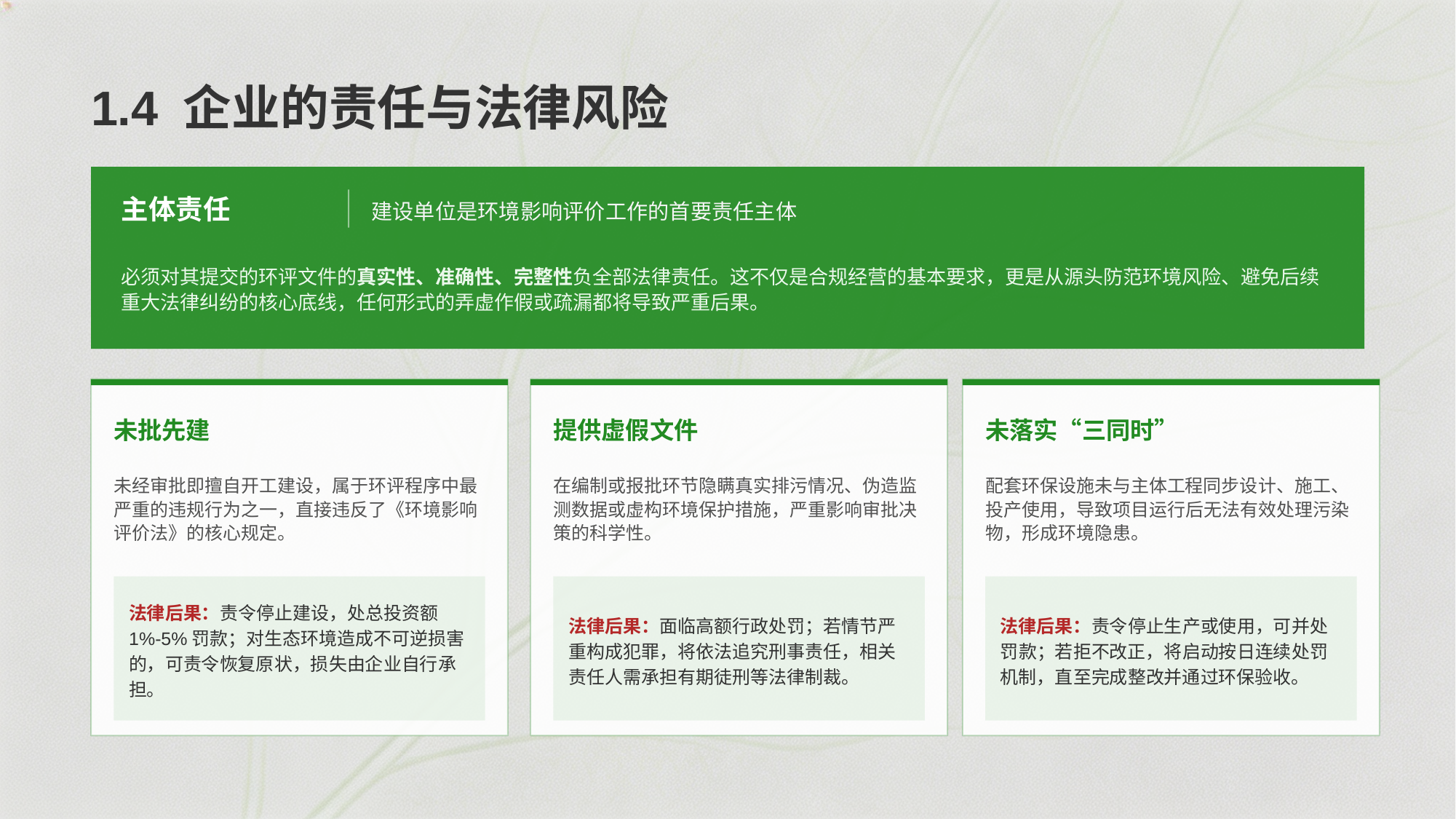

1.4 企业的责任与法律风险

主体责任
建设单位是环境影响评价工作的首要责任主体
必须对其提交的环评文件的真实性、准确性、完整性负全部法律责任。这不仅是合规经营的基本要求，更是从源头防范环境风险、避免后续重大法律纠纷的核心底线，任何形式的弄虚作假或疏漏都将导致严重后果。

未批先建
提供虚假文件
未落实“三同时”
未经审批即擅自开工建设，属于环评程序中最严重的违规行为之一，直接违反了《环境影响评价法》的核心规定。
在编制或报批环节隐瞒真实排污情况、伪造监测数据或虚构环境保护措施，严重影响审批决策的科学性。
配套环保设施未与主体工程同步设计、施工、投产使用，导致项目运行后无法有效处理污染物，形成环境隐患。

法律后果：责令停止建设，处总投资额1%-5%罚款；对生态环境造成不可逆损害的，可责令恢复原状，损失由企业自行承担。
法律后果：面临高额行政处罚；若情节严重构成犯罪，将依法追究刑事责任，相关责任人需承担有期徒刑等法律制裁。
法律后果：责令停止生产或使用，可并处罚款；若拒不改正，将启动按日连续处罚机制，直至完成整改并通过环保验收。